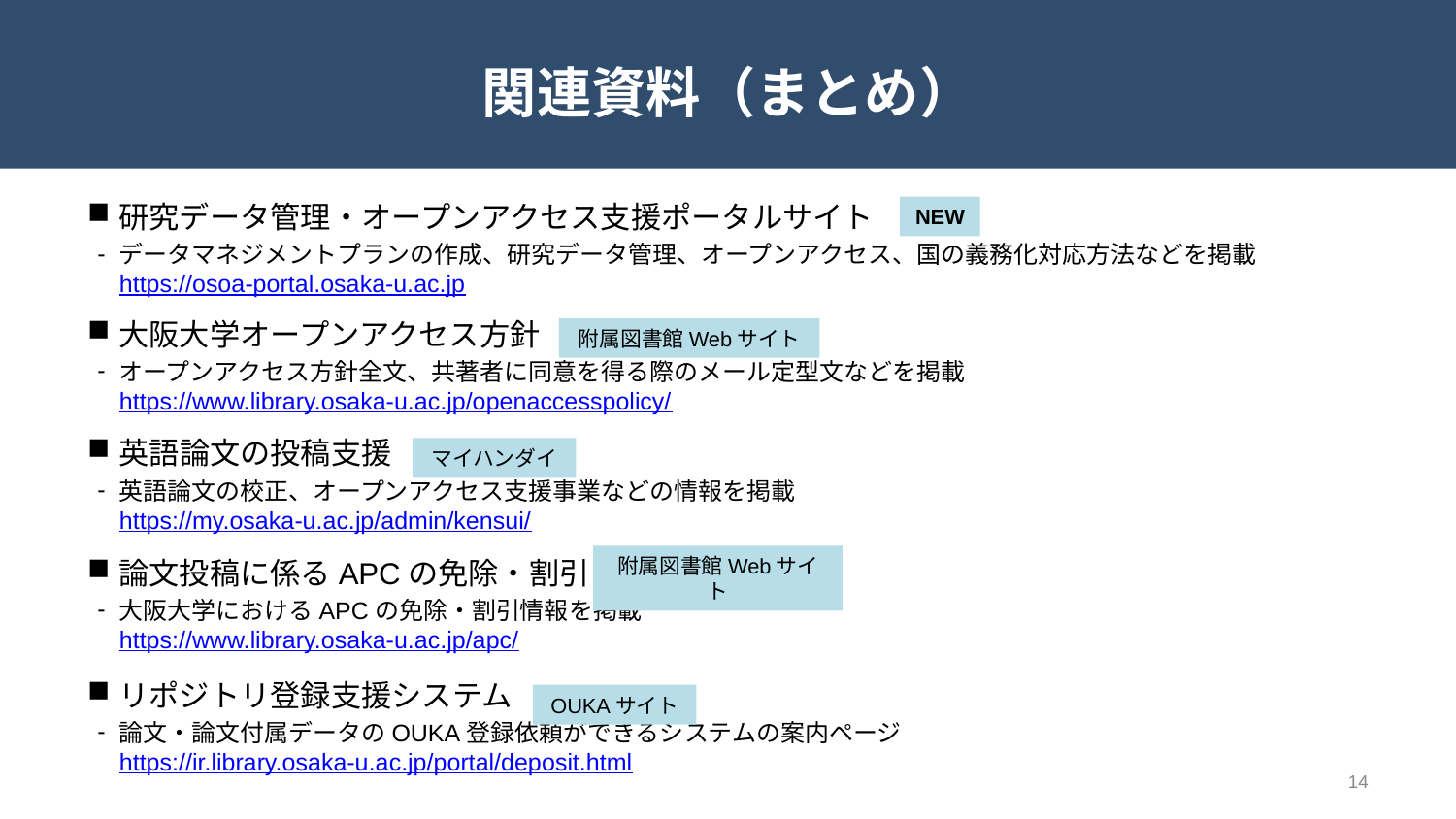

# 関連資料（まとめ）
研究データ管理・オープンアクセス支援ポータルサイト
データマネジメントプランの作成、研究データ管理、オープンアクセス、国の義務化対応方法などを掲載
https://osoa-portal.osaka-u.ac.jp

大阪大学オープンアクセス方針
オープンアクセス方針全文、共著者に同意を得る際のメール定型文などを掲載
https://www.library.osaka-u.ac.jp/openaccesspolicy/

英語論文の投稿支援
英語論文の校正、オープンアクセス支援事業などの情報を掲載
https://my.osaka-u.ac.jp/admin/kensui/

論文投稿に係るAPCの免除・割引
大阪大学におけるAPCの免除・割引情報を掲載
https://www.library.osaka-u.ac.jp/apc/

リポジトリ登録支援システム
論文・論文付属データのOUKA登録依頼ができるシステムの案内ページ
https://ir.library.osaka-u.ac.jp/portal/deposit.html

NEW
附属図書館Webサイト
マイハンダイ
附属図書館Webサイト
OUKAサイト
14